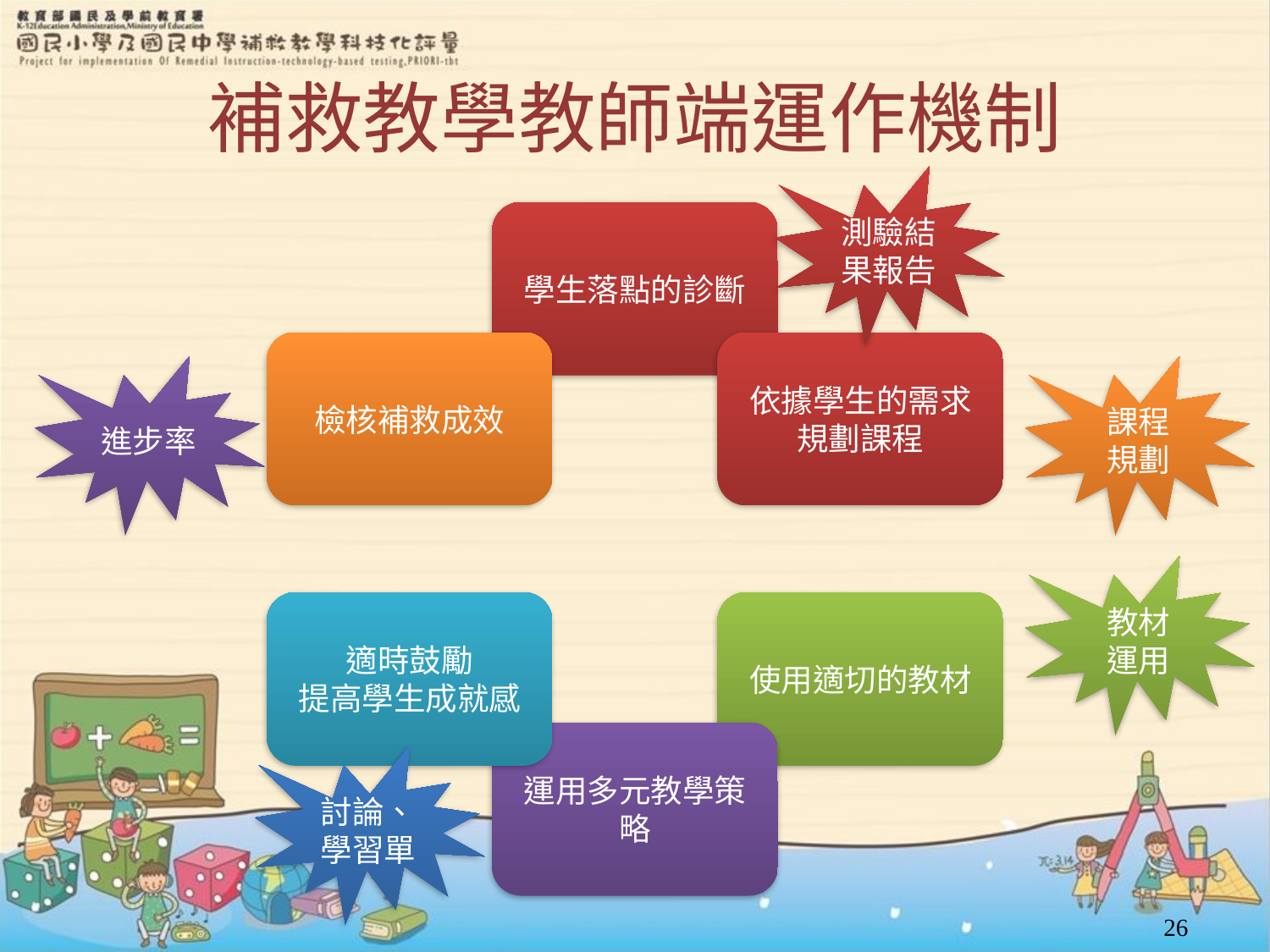

# 補救教學教師端運作機制
測驗結果報告
學生落點的診斷
依據學生的需求
規劃課程
使用適切的教材
運用多元教學策略
檢核補救成效
適時鼓勵
提高學生成就感
進步率
課程
規劃
教材
運用
討論、學習單
26